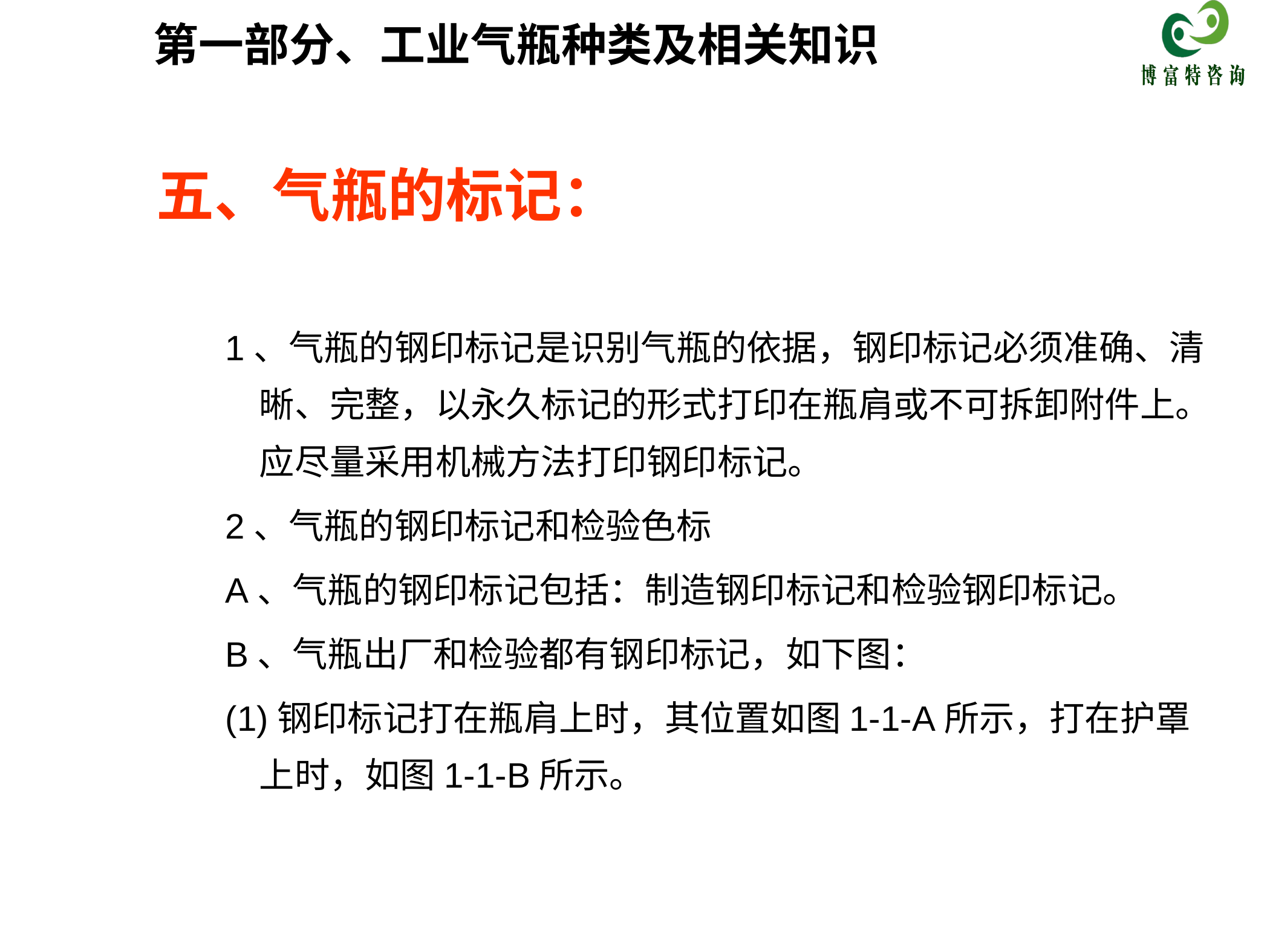

第一部分、工业气瓶种类及相关知识
五、气瓶的标记：
1、气瓶的钢印标记是识别气瓶的依据，钢印标记必须准确、清晰、完整，以永久标记的形式打印在瓶肩或不可拆卸附件上。应尽量采用机械方法打印钢印标记。
2、气瓶的钢印标记和检验色标
A、气瓶的钢印标记包括：制造钢印标记和检验钢印标记。
B、气瓶出厂和检验都有钢印标记，如下图：
(1)钢印标记打在瓶肩上时，其位置如图1-1-A所示，打在护罩上时，如图1-1-B所示。